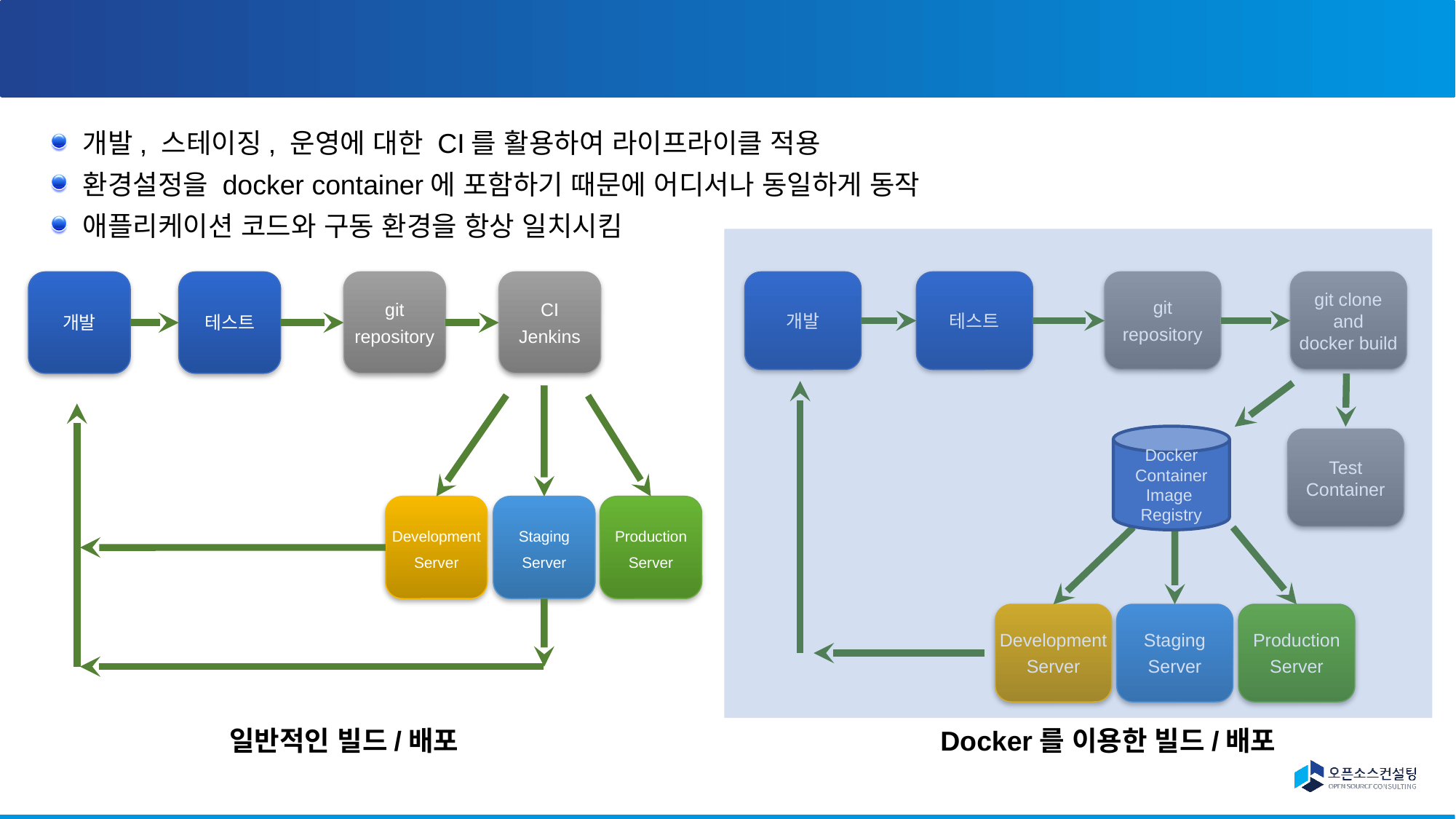

Docker를 활용한 통합 배포
개발, 스테이징, 운영에 대한 CI를 활용하여 라이프라이클 적용
환경설정을 docker container에 포함하기 때문에 어디서나 동일하게 동작
애플리케이션 코드와 구동 환경을 항상 일치시킴

개발
테스트
git
repository
CI
Jenkins
Development
Server
Production
Server
Staging
Server
개발
테스트
git
repository
git clone
and
docker build
Docker
Container
Image
Registry
Test
Container
Development
Server
Staging
Server
Production
Server
일반적인 빌드/배포
Docker를 이용한 빌드/배포